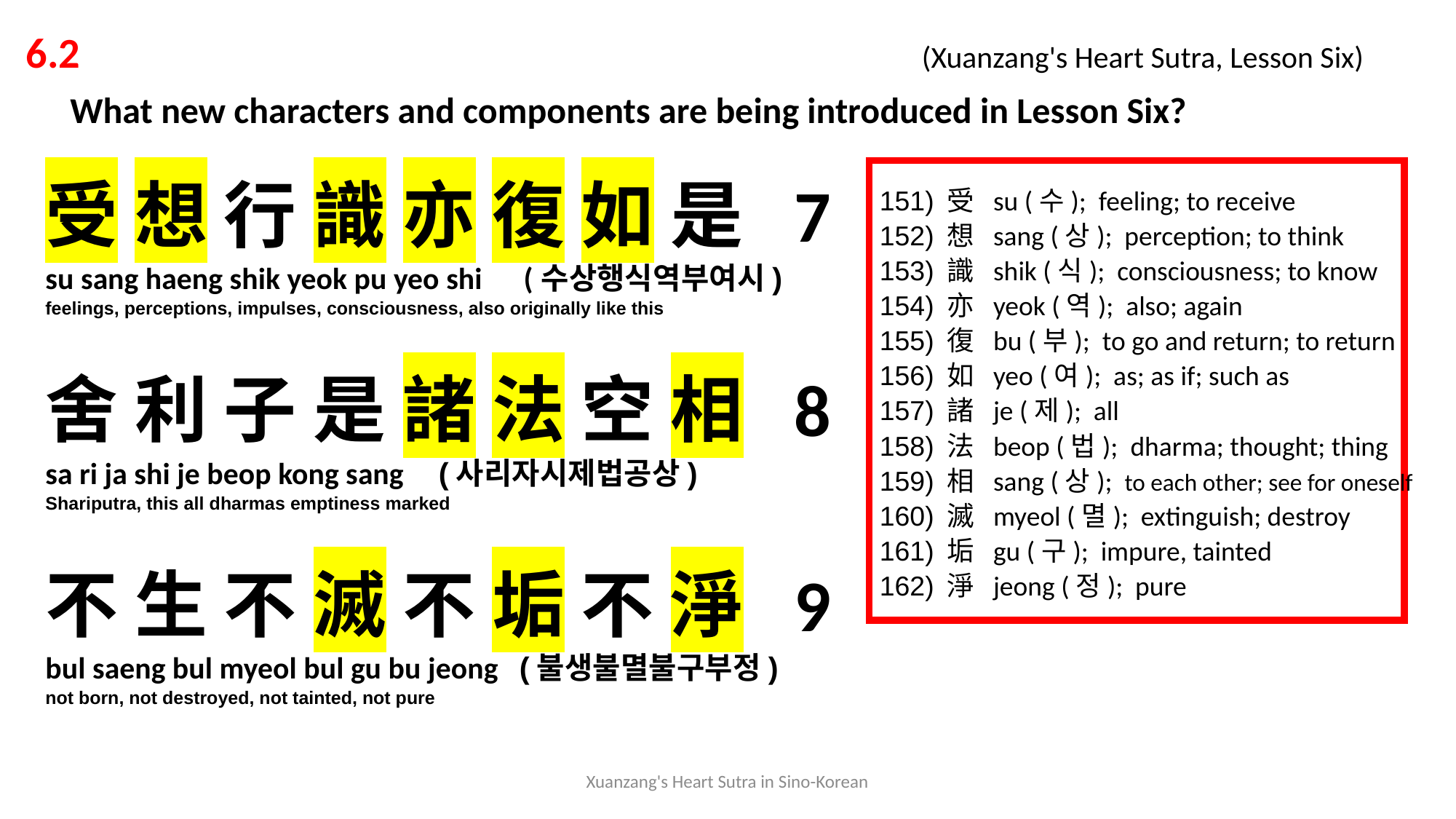

6.2  			  			                         (Xuanzang's Heart Sutra, Lesson Six)
   What new characters and components are being introduced in Lesson Six?

受 想 行 識 亦 復 如 是  7
su sang haeng shik yeok pu yeo shi      (수상행식역부여시)
feelings, perceptions, impulses, consciousness, also originally like this

舍 利 子 是 諸 法 空 相  8
sa ri ja shi je beop kong sang     (사리자시제법공상)
Shariputra, this all dharmas emptiness marked

不 生 不 滅 不 垢 不 淨  9
bul saeng bul myeol bul gu bu jeong   (불생불멸불구부정)
not born, not destroyed, not tainted, not pure

 受  su (수);  feeling; to receive
 想  sang (상);  perception; to think
 識  shik (식);  consciousness; to know
 亦  yeok (역);  also; again
 復  bu (부);  to go and return; to return
 如  yeo (여);  as; as if; such as
 諸  je (제);  all
 法  beop (법);  dharma; thought; thing
 相  sang (상);  to each other; see for oneself
 滅  myeol (멸);  extinguish; destroy
 垢  gu (구);  impure, tainted
 淨  jeong (정);  pure
Xuanzang's Heart Sutra in Sino-Korean